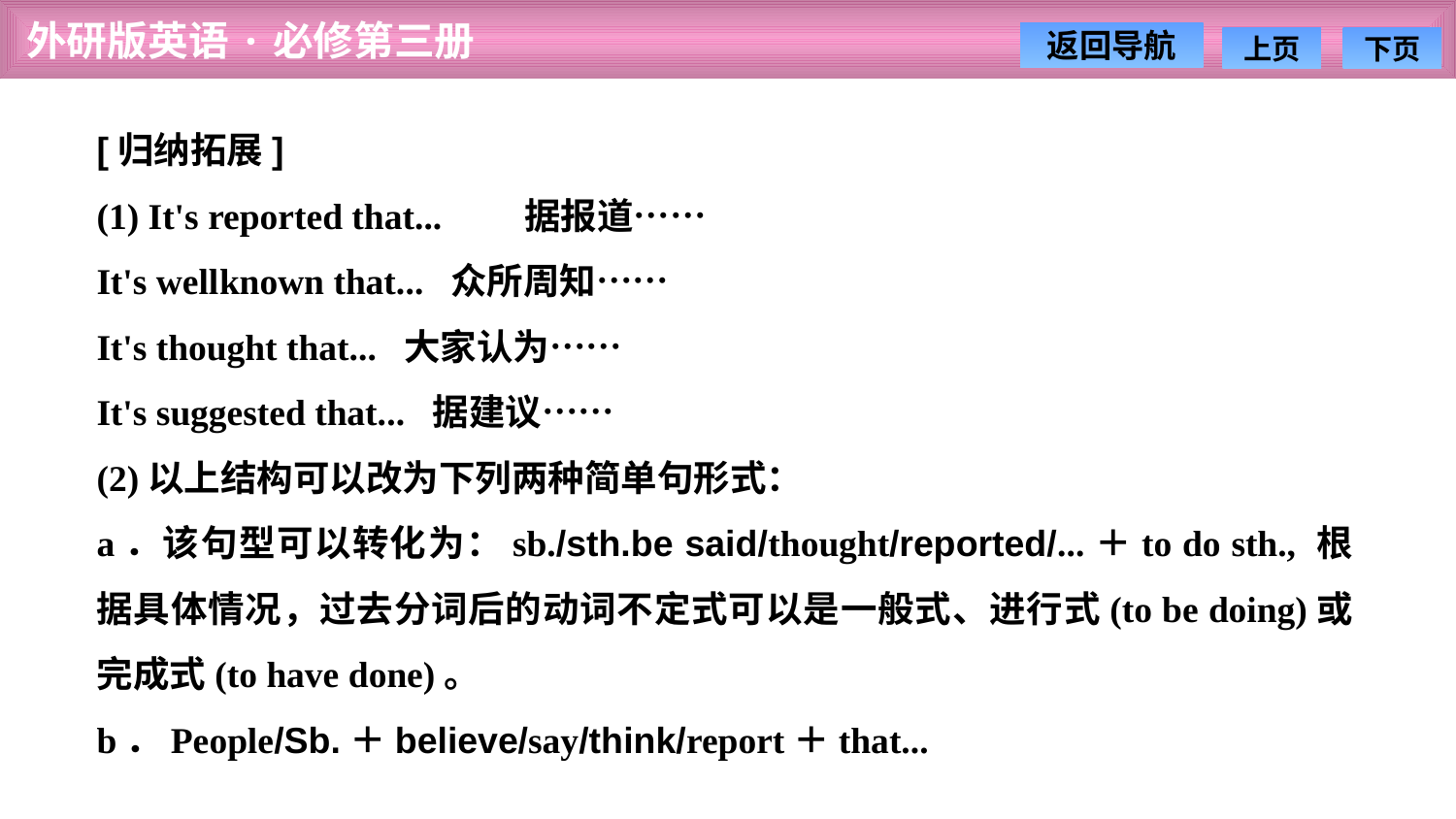

[归纳拓展]
(1) It's reported that...　　据报道……
It's well­known that...  众所周知……
It's thought that...  大家认为……
It's suggested that...  据建议……
(2)以上结构可以改为下列两种简单句形式：
a．该句型可以转化为：sb./sth.be said/thought/reported/...＋to do sth., 根据具体情况，过去分词后的动词不定式可以是一般式、进行式(to be doing)或完成式(to have done)。
b．People/Sb.＋believe/say/think/report＋that...